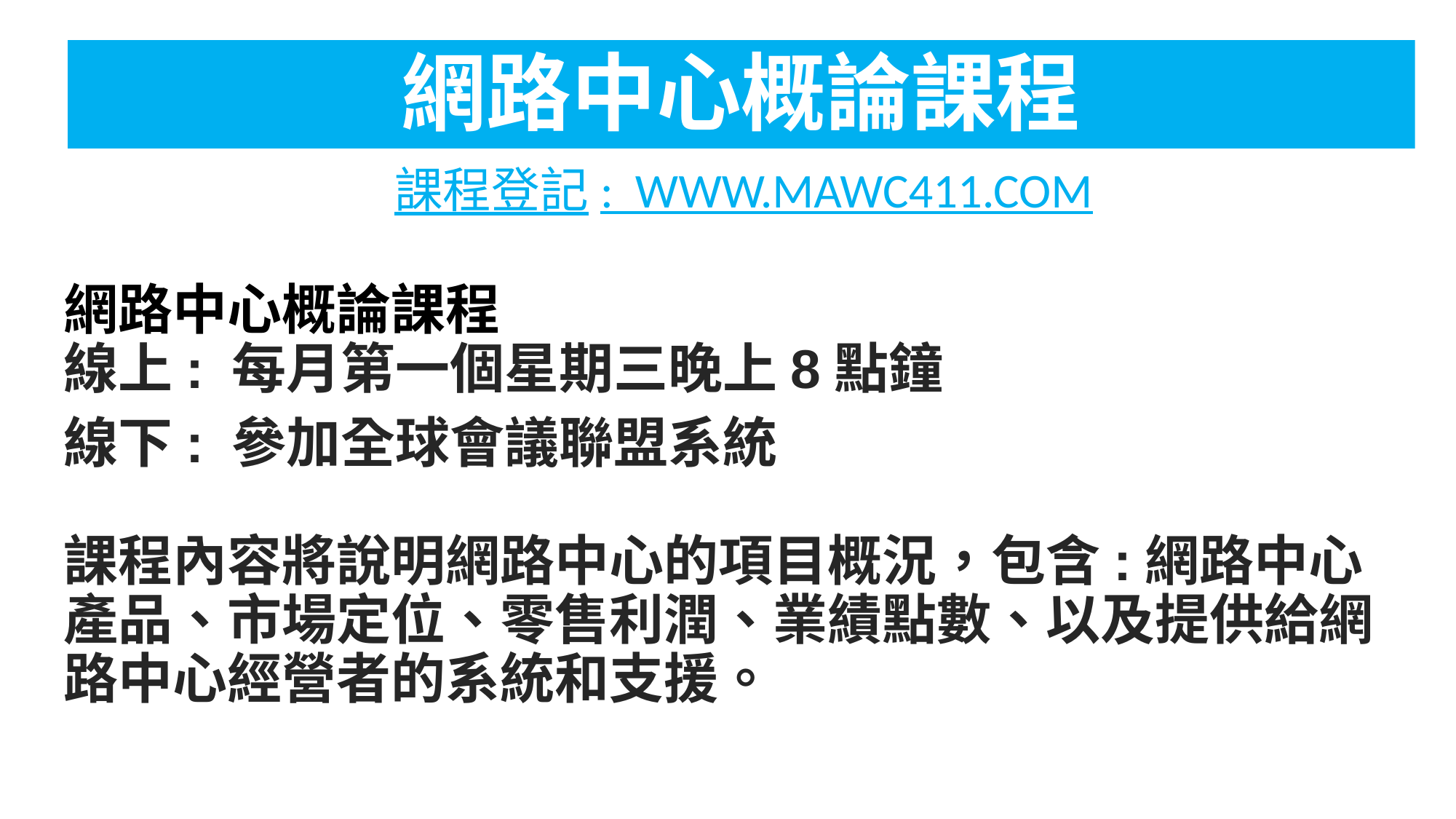

網路中心概論課程

課程登記:  WWW.MAWC411.COM
網路中心概論課程
線上: 每月第一個星期三晚上8點鐘
線下: 參加全球會議聯盟系統
課程內容將說明網路中心的項目概況，包含:網路中心產品、市場定位、零售利潤、業績點數、以及提供給網路中心經營者的系統和支援。